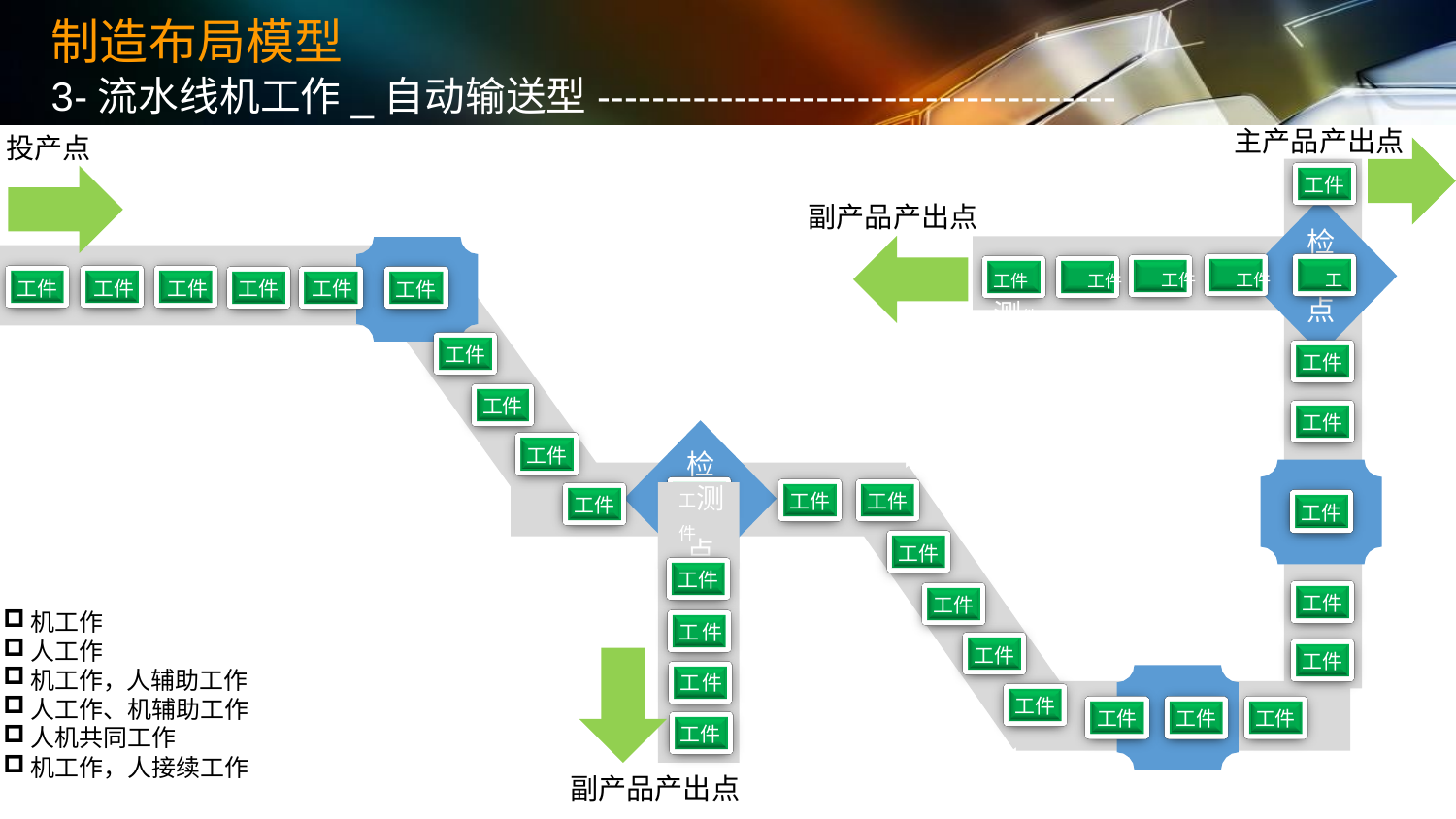

# 制造布局模型
3-流水线机工作_自动输送型--------------------------------------
主产品产出点
投产点

工件
副产品产出点

检

工件	工件	工件	工件	工测件
工件	工件	工件
工件	工件
工件
点

工件
工件

工件
工件

工件
检

工测件
点
工件
工件
工件
工件

工件

工件
工件 工件 工件

工件
工件

机工作
人工作
机工作，人辅助工作
人工作、机辅助工作
人机共同工作

工件
工件

工件

工件	工件	工件
机工作，人接续工作
副产品产出点